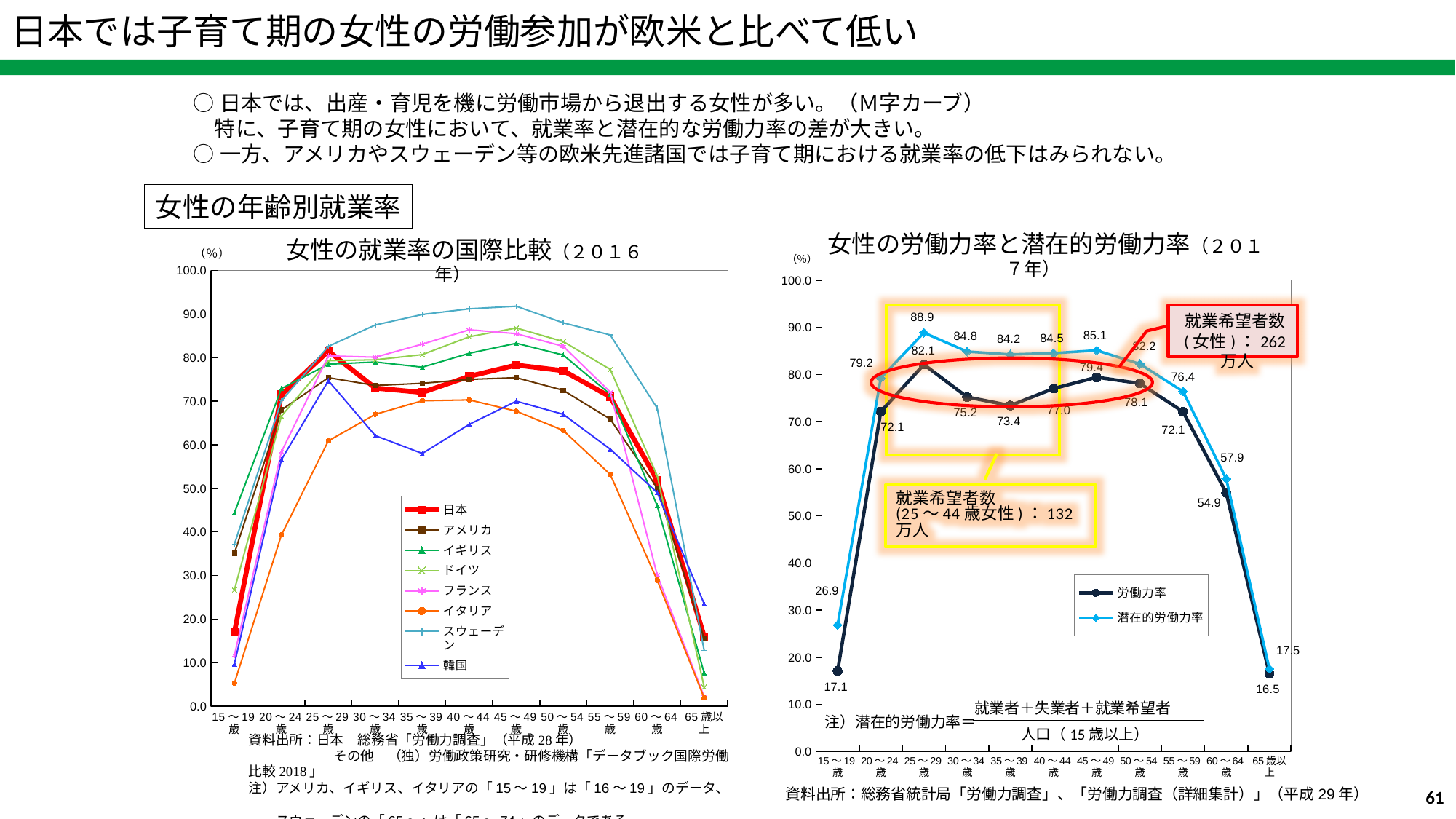

日本では子育て期の女性の労働参加が欧米と比べて低い

○日本では、出産・育児を機に労働市場から退出する女性が多い。（Ｍ字カーブ）
　特に、子育て期の女性において、就業率と潜在的な労働力率の差が大きい。
○一方、アメリカやスウェーデン等の欧米先進諸国では子育て期における就業率の低下はみられない。
女性の年齢別就業率
　女性の労働力率と潜在的労働力率（２０１７年）
　女性の就業率の国際比較（２０１６年）

### Chart

| Category | 日本 | アメリカ | イギリス | ドイツ | フランス | イタリア | スウェーデン | 韓国 |
|---|---|---|---|---|---|---|---|---|
| 15～19歳 | 17.0 | 35.1 | 44.4 | 26.7 | 11.7 | 5.3 | 37.2 | 9.7 |
| 20～24歳 | 71.5 | 68.0 | 72.9 | 66.6 | 58.4 | 39.3 | 70.1 | 56.6 |
| 25～29歳 | 81.5 | 75.4 | 78.5 | 79.3 | 80.4 | 60.9 | 82.6 | 74.7 |
| 30～34歳 | 73.0 | 73.6 | 79.0 | 79.5 | 80.1 | 67.0 | 87.5 | 62.1 |
| 35～39歳 | 72.0 | 74.1 | 77.8 | 80.7 | 83.1 | 70.1 | 89.9 | 58.0 |
| 40～44歳 | 75.7 | 75.0 | 81.0 | 84.8 | 86.4 | 70.3 | 91.2 | 64.7 |
| 45～49歳 | 78.3 | 75.4 | 83.3 | 86.8 | 85.5 | 67.7 | 91.8 | 70.0 |
| 50～54歳 | 77.0 | 72.5 | 80.6 | 83.7 | 82.6 | 63.3 | 88.0 | 67.0 |
| 55～59歳 | 71.0 | 65.9 | 71.6 | 77.3 | 72.1 | 53.2 | 85.2 | 59.0 |
| 60～64歳 | 51.8 | 50.1 | 46.0 | 52.9 | 30.1 | 28.9 | 68.4 | 49.0 |
| 65歳以上 | 16.0 | 15.5 | 7.6 | 4.4 | 2.2 | 1.9 | 12.8 | 23.5 |

### Chart

| Category | 労働力率 | 潜在的労働力率 |
|---|---|---|
| 15～19歳 | 17.1 | 26.860841423948216 |
| 20～24歳 | 72.1 | 79.22535211267606 |
| 25～29歳 | 82.1 | 88.85135135135135 |
| 30～34歳 | 75.2 | 84.84848484848484 |
| 35～39歳 | 73.4 | 84.23772609819122 |
| 40～44歳 | 77.0 | 84.50106157112526 |
| 45～49歳 | 79.4 | 85.09719222462203 |
| 50～54歳 | 78.1 | 82.22222222222221 |
| 55～59歳 | 72.1 | 76.39257294429707 |
| 60～64歳 | 54.9 | 57.85536159600998 |
| 65歳以上 | 16.5 | 17.549167927382754 |
就業希望者数(女性)：262万人

就業者＋失業者＋就業希望者
注）潜在的労働力率＝
人口（15歳以上）
資料出所：日本　総務省「労働力調査」（平成28年）
　　　　　　 その他　（独）労働政策研究・研修機構「データブック国際労働比較2018」
注）アメリカ、イギリス、イタリアの「15～19」は「16～19」のデータ、
　　スウェーデンの「65～」は「65～74」のデータである。
| 資料出所：総務省統計局「労働力調査」、「労働力調査（詳細集計）」（平成29年） |
| --- |
|  |
61